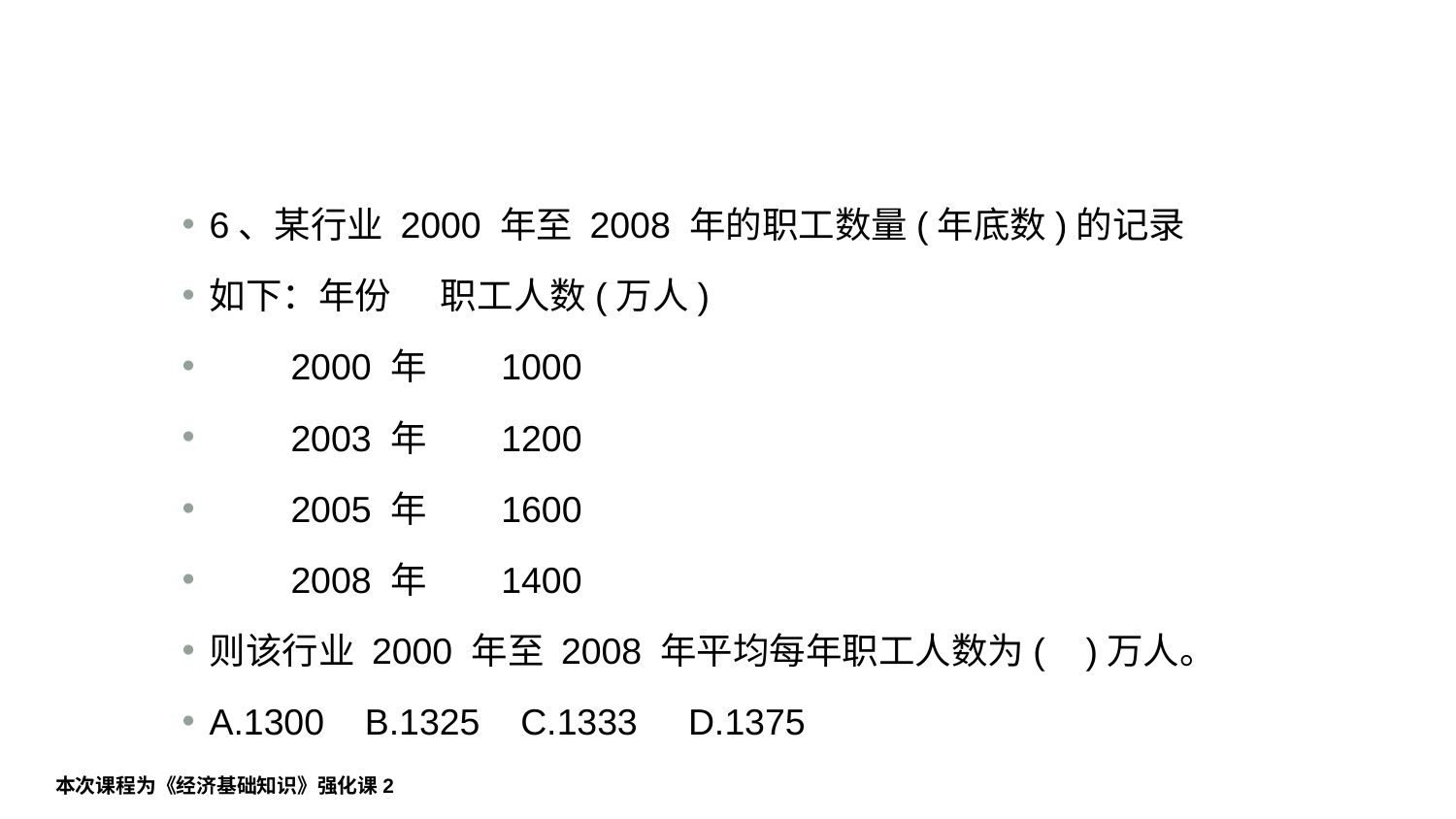

#
6、某行业 2000 年至 2008 年的职工数量(年底数)的记录
如下：年份      职工人数(万人)
        2000 年        1000
        2003 年        1200
        2005 年        1600
        2008 年        1400
则该行业 2000 年至 2008 年平均每年职工人数为(    )万人。
A.1300    B.1325    C.1333     D.1375